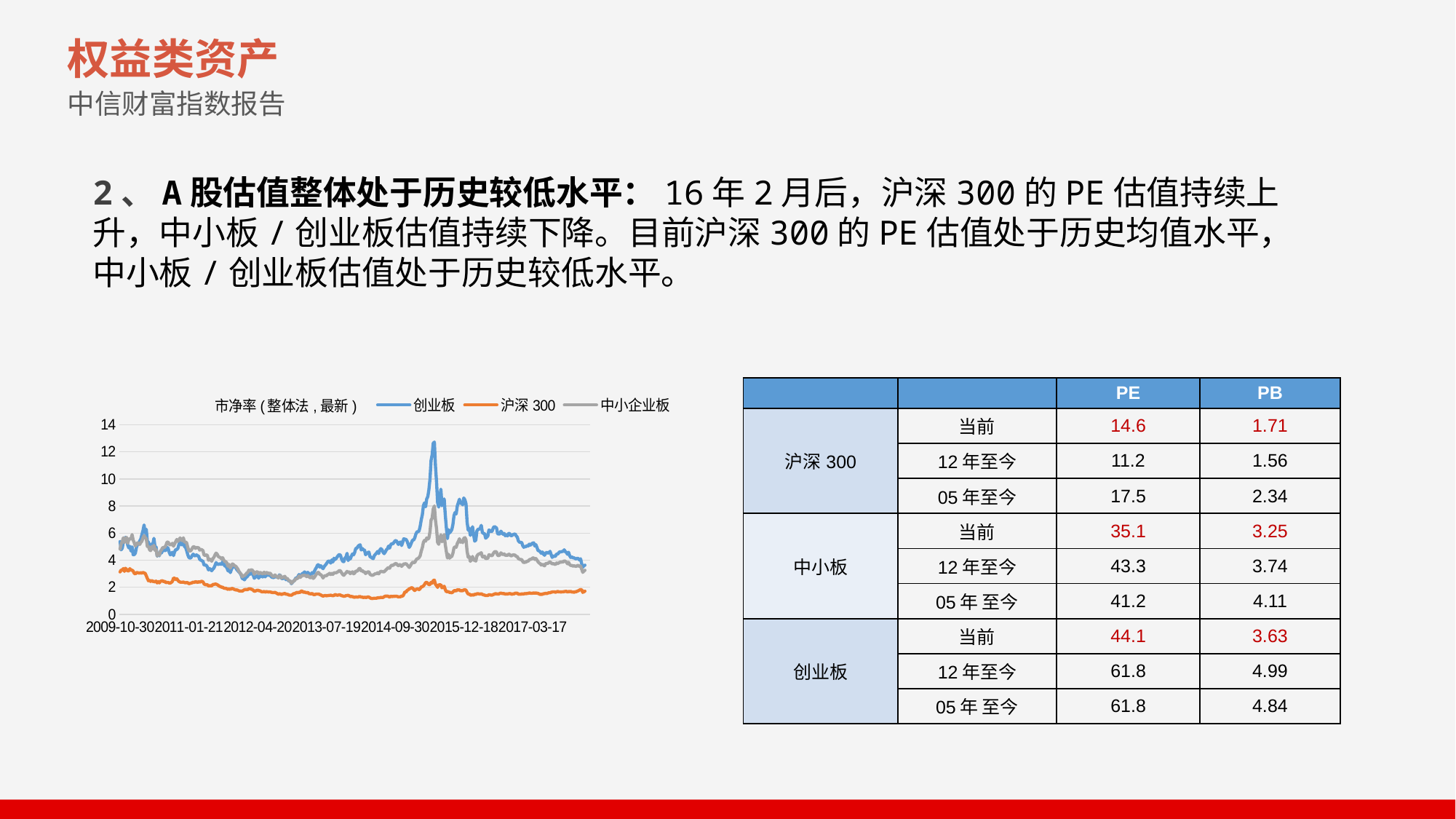

权益类资产
中信财富指数报告
2、A股估值整体处于历史较低水平：16年2月后，沪深300的PE估值持续上升，中小板/创业板估值持续下降。目前沪深300的PE估值处于历史均值水平，中小板/创业板估值处于历史较低水平。
|  |  | PE | PB |
| --- | --- | --- | --- |
| 沪深300 | 当前 | 14.6 | 1.71 |
|  | 12年至今 | 11.2 | 1.56 |
|  | 05年至今 | 17.5 | 2.34 |
| 中小板 | 当前 | 35.1 | 3.25 |
|  | 12年至今 | 43.3 | 3.74 |
|  | 05年 至今 | 41.2 | 4.11 |
| 创业板 | 当前 | 44.1 | 3.63 |
|  | 12年至今 | 61.8 | 4.99 |
|  | 05年 至今 | 61.8 | 4.84 |

### Chart: 市净率(整体法,最新)

| Category | 创业板 | 沪深300 | 中小企业板 |
|---|---|---|---|
| 2009-10-30 | 5.37 | 3.13 | 4.82 |
| 2009-11-06 | 4.76 | 3.27 | 5.2 |
| 2009-11-13 | 4.88 | 3.26 | 5.37 |
| 2009-11-20 | 5.35 | 3.38 | 5.65 |
| 2009-11-27 | 5.52 | 3.17 | 5.3 |
| 2009-12-04 | 5.68 | 3.4 | 5.64 |
| 2009-12-11 | 5.59 | 3.31 | 5.67 |
| 2009-12-18 | 5.11 | 3.2 | 5.25 |
| 2009-12-25 | 4.91 | 3.21 | 5.5 |
| 2009-12-31 | 5.02 | 3.37 | 5.59 |
| 2010-01-08 | 4.67 | 3.26 | 5.57 |
| 2010-01-15 | 4.98 | 3.26 | 5.88 |
| 2010-01-22 | 4.4 | 3.19 | 5.48 |
| 2010-01-29 | 4.41 | 3.03 | 5.29 |
| 2010-02-05 | 4.52 | 2.98 | 5.04 |
| 2010-02-12 | 4.94 | 3.08 | 5.15 |
| 2010-02-26 | 5.15 | 3.08 | 5.28 |
| 2010-03-05 | 5.2 | 3.05 | 5.23 |
| 2010-03-12 | 5.42 | 3.05 | 5.16 |
| 2010-03-19 | 5.56 | 3.08 | 5.3 |
| 2010-03-26 | 5.88 | 3.03 | 5.4 |
| 2010-04-02 | 6.17 | 3.1 | 5.62 |
| 2010-04-09 | 6.6 | 3.05 | 5.81 |
| 2010-04-16 | 6.0 | 3.03 | 5.65 |
| 2010-04-23 | 6.28 | 2.85 | 5.59 |
| 2010-04-30 | 5.37 | 2.65 | 5.01 |
| 2010-05-07 | 5.33 | 2.48 | 5.02 |
| 2010-05-14 | 4.94 | 2.51 | 4.77 |
| 2010-05-21 | 4.9 | 2.43 | 4.7 |
| 2010-05-28 | 5.19 | 2.5 | 5.0 |
| 2010-06-04 | 5.14 | 2.43 | 4.83 |
| 2010-06-11 | 5.61 | 2.43 | 5.09 |
| 2010-06-18 | 4.99 | 2.39 | 4.73 |
| 2010-06-25 | 4.99 | 2.45 | 4.79 |
| 2010-07-02 | 4.29 | 2.32 | 4.31 |
| 2010-07-09 | 4.52 | 2.42 | 4.49 |
| 2010-07-16 | 4.32 | 2.32 | 4.36 |
| 2010-07-23 | 4.64 | 2.43 | 4.65 |
| 2010-07-30 | 4.53 | 2.47 | 4.77 |
| 2010-08-06 | 4.75 | 2.47 | 4.92 |
| 2010-08-13 | 4.74 | 2.41 | 4.93 |
| 2010-08-20 | 4.69 | 2.44 | 4.97 |
| 2010-08-27 | 4.74 | 2.34 | 5.08 |
| 2010-09-03 | 4.94 | 2.36 | 5.32 |
| 2010-09-10 | 4.89 | 2.36 | 5.34 |
| 2010-09-17 | 4.59 | 2.31 | 5.18 |
| 2010-09-21 | 4.39 | 2.31 | 5.11 |
| 2010-09-30 | 4.49 | 2.36 | 5.17 |
| 2010-10-08 | 4.58 | 2.44 | 5.24 |
| 2010-10-15 | 4.34 | 2.68 | 5.03 |
| 2010-10-22 | 4.62 | 2.66 | 5.21 |
| 2010-10-29 | 4.78 | 2.57 | 5.36 |
| 2010-11-05 | 4.78 | 2.63 | 5.53 |
| 2010-11-12 | 4.87 | 2.51 | 5.38 |
| 2010-11-19 | 5.18 | 2.42 | 5.49 |
| 2010-11-26 | 5.36 | 2.38 | 5.64 |
| 2010-12-03 | 5.14 | 2.37 | 5.49 |
| 2010-12-10 | 5.14 | 2.37 | 5.44 |
| 2010-12-17 | 5.39 | 2.38 | 5.65 |
| 2010-12-24 | 5.01 | 2.35 | 5.33 |
| 2010-12-31 | 4.95 | 2.32 | 5.34 |
| 2011-01-07 | 4.72 | 2.35 | 5.28 |
| 2011-01-14 | 4.41 | 2.33 | 4.96 |
| 2011-01-21 | 4.21 | 2.26 | 4.7 |
| 2011-01-28 | 4.15 | 2.28 | 4.67 |
| 2011-02-01 | 4.18 | 2.31 | 4.71 |
| 2011-02-11 | 4.34 | 2.33 | 4.86 |
| 2011-02-18 | 4.44 | 2.38 | 4.99 |
| 2011-02-25 | 4.36 | 2.35 | 4.98 |
| 2011-03-04 | 4.3 | 2.41 | 4.87 |
| 2011-03-11 | 4.39 | 2.39 | 4.94 |
| 2011-03-18 | 4.33 | 2.35 | 4.91 |
| 2011-03-25 | 4.29 | 2.41 | 4.93 |
| 2011-04-01 | 4.05 | 2.37 | 4.74 |
| 2011-04-08 | 4.0 | 2.42 | 4.79 |
| 2011-04-15 | 3.96 | 2.44 | 4.76 |
| 2011-04-22 | 3.91 | 2.39 | 4.7 |
| 2011-04-29 | 3.63 | 2.24 | 4.36 |
| 2011-05-06 | 3.64 | 2.19 | 4.36 |
| 2011-05-13 | 3.62 | 2.19 | 4.38 |
| 2011-05-20 | 3.5 | 2.18 | 4.36 |
| 2011-05-27 | 3.28 | 2.09 | 3.99 |
| 2011-06-03 | 3.38 | 2.11 | 4.08 |
| 2011-06-10 | 3.3 | 2.11 | 4.03 |
| 2011-06-17 | 3.22 | 2.1 | 3.92 |
| 2011-06-24 | 3.34 | 2.2 | 4.11 |
| 2011-07-01 | 3.42 | 2.21 | 4.21 |
| 2011-07-08 | 3.61 | 2.23 | 4.39 |
| 2011-07-15 | 3.82 | 2.23 | 4.52 |
| 2011-07-22 | 3.71 | 2.19 | 4.43 |
| 2011-07-29 | 3.68 | 2.14 | 4.27 |
| 2011-08-05 | 3.72 | 2.07 | 4.22 |
| 2011-08-12 | 3.72 | 2.05 | 4.19 |
| 2011-08-19 | 3.69 | 2.0 | 4.09 |
| 2011-08-26 | 3.89 | 2.0 | 4.18 |
| 2011-09-02 | 3.71 | 1.94 | 4.0 |
| 2011-09-09 | 3.57 | 1.92 | 3.9 |
| 2011-09-16 | 3.54 | 1.92 | 3.88 |
| 2011-09-23 | 3.41 | 1.88 | 3.77 |
| 2011-09-30 | 3.2 | 1.84 | 3.55 |
| 2011-10-14 | 3.37 | 1.9 | 3.68 |
| 2011-10-21 | 3.08 | 1.83 | 3.41 |
| 2011-10-28 | 3.31 | 1.9 | 3.59 |
| 2011-11-04 | 3.5 | 1.91 | 3.72 |
| 2011-11-11 | 3.54 | 1.87 | 3.67 |
| 2011-11-18 | 3.5 | 1.83 | 3.58 |
| 2011-11-25 | 3.45 | 1.8 | 3.55 |
| 2011-12-02 | 3.3 | 1.8 | 3.45 |
| 2011-12-09 | 3.21 | 1.78 | 3.33 |
| 2011-12-16 | 3.12 | 1.73 | 3.16 |
| 2011-12-23 | 3.03 | 1.72 | 3.05 |
| 2011-12-30 | 2.89 | 1.72 | 2.96 |
| 2012-01-06 | 2.64 | 1.71 | 2.77 |
| 2012-01-13 | 2.63 | 1.77 | 2.85 |
| 2012-01-20 | 2.55 | 1.82 | 2.86 |
| 2012-02-03 | 2.68 | 1.83 | 2.94 |
| 2012-02-10 | 2.75 | 1.83 | 3.04 |
| 2012-02-17 | 2.83 | 1.83 | 3.1 |
| 2012-02-24 | 3.02 | 1.88 | 3.26 |
| 2012-03-02 | 2.96 | 1.89 | 3.21 |
| 2012-03-09 | 3.05 | 1.86 | 3.29 |
| 2012-03-16 | 3.01 | 1.84 | 3.27 |
| 2012-03-23 | 2.89 | 1.78 | 3.18 |
| 2012-03-30 | 2.66 | 1.7 | 2.96 |
| 2012-04-06 | 2.75 | 1.72 | 3.07 |
| 2012-04-13 | 2.82 | 1.76 | 3.13 |
| 2012-04-20 | 2.87 | 1.79 | 3.14 |
| 2012-04-27 | 2.67 | 1.75 | 2.99 |
| 2012-05-04 | 2.79 | 1.74 | 3.09 |
| 2012-05-11 | 2.83 | 1.7 | 3.07 |
| 2012-05-18 | 2.79 | 1.66 | 3.01 |
| 2012-05-25 | 2.75 | 1.66 | 2.99 |
| 2012-06-01 | 2.86 | 1.69 | 3.11 |
| 2012-06-08 | 2.77 | 1.64 | 3.0 |
| 2012-06-15 | 2.9 | 1.68 | 3.1 |
| 2012-06-21 | 2.92 | 1.66 | 3.06 |
| 2012-06-29 | 2.87 | 1.65 | 3.0 |
| 2012-07-06 | 2.93 | 1.66 | 3.05 |
| 2012-07-13 | 2.82 | 1.64 | 2.99 |
| 2012-07-20 | 2.74 | 1.62 | 2.88 |
| 2012-07-27 | 2.72 | 1.6 | 2.81 |
| 2012-08-03 | 2.71 | 1.61 | 2.78 |
| 2012-08-10 | 2.83 | 1.62 | 2.91 |
| 2012-08-17 | 2.74 | 1.58 | 2.8 |
| 2012-08-24 | 2.79 | 1.54 | 2.79 |
| 2012-08-31 | 2.71 | 1.47 | 2.68 |
| 2012-09-07 | 2.91 | 1.52 | 2.87 |
| 2012-09-14 | 2.86 | 1.51 | 2.86 |
| 2012-09-21 | 2.64 | 1.46 | 2.68 |
| 2012-09-28 | 2.64 | 1.51 | 2.73 |
| 2012-10-12 | 2.7 | 1.52 | 2.77 |
| 2012-10-19 | 2.72 | 1.54 | 2.8 |
| 2012-10-26 | 2.56 | 1.49 | 2.64 |
| 2012-11-02 | 2.62 | 1.48 | 2.67 |
| 2012-11-09 | 2.51 | 1.46 | 2.56 |
| 2012-11-16 | 2.45 | 1.42 | 2.47 |
| 2012-11-23 | 2.46 | 1.42 | 2.46 |
| 2012-11-30 | 2.26 | 1.41 | 2.29 |
| 2012-12-07 | 2.37 | 1.46 | 2.38 |
| 2012-12-14 | 2.45 | 1.53 | 2.46 |
| 2012-12-21 | 2.53 | 1.52 | 2.5 |
| 2012-12-28 | 2.68 | 1.58 | 2.63 |
| 2013-01-04 | 2.69 | 1.62 | 2.63 |
| 2013-01-11 | 2.78 | 1.59 | 2.68 |
| 2013-01-18 | 2.94 | 1.63 | 2.84 |
| 2013-01-25 | 2.82 | 1.62 | 2.72 |
| 2013-02-01 | 2.88 | 1.72 | 2.8 |
| 2013-02-08 | 3.01 | 1.71 | 2.88 |
| 2013-02-22 | 3.03 | 1.62 | 2.86 |
| 2013-03-01 | 3.13 | 1.65 | 2.89 |
| 2013-03-08 | 3.07 | 1.61 | 2.85 |
| 2013-03-15 | 3.0 | 1.59 | 2.78 |
| 2013-03-22 | 3.1 | 1.62 | 2.86 |
| 2013-03-29 | 3.01 | 1.53 | 2.78 |
| 2013-04-03 | 2.93 | 1.52 | 2.71 |
| 2013-04-12 | 2.95 | 1.51 | 2.71 |
| 2013-04-19 | 3.08 | 1.54 | 2.8 |
| 2013-04-26 | 3.02 | 1.47 | 2.65 |
| 2013-05-03 | 3.17 | 1.45 | 2.73 |
| 2013-05-10 | 3.34 | 1.48 | 2.85 |
| 2013-05-17 | 3.46 | 1.5 | 2.97 |
| 2013-05-24 | 3.65 | 1.5 | 3.08 |
| 2013-05-31 | 3.65 | 1.5 | 3.1 |
| 2013-06-07 | 3.49 | 1.46 | 2.94 |
| 2013-06-14 | 3.59 | 1.43 | 2.93 |
| 2013-06-21 | 3.46 | 1.38 | 2.83 |
| 2013-06-28 | 3.37 | 1.35 | 2.68 |
| 2013-07-05 | 3.52 | 1.37 | 2.81 |
| 2013-07-12 | 3.62 | 1.4 | 2.85 |
| 2013-07-19 | 3.72 | 1.37 | 2.84 |
| 2013-07-26 | 3.85 | 1.38 | 2.92 |
| 2013-08-02 | 3.94 | 1.39 | 2.96 |
| 2013-08-09 | 3.91 | 1.4 | 3.03 |
| 2013-08-16 | 3.78 | 1.41 | 2.94 |
| 2013-08-23 | 4.02 | 1.39 | 3.02 |
| 2013-08-30 | 3.86 | 1.37 | 2.95 |
| 2013-09-06 | 4.14 | 1.39 | 3.06 |
| 2013-09-13 | 4.04 | 1.46 | 3.07 |
| 2013-09-18 | 4.12 | 1.43 | 3.07 |
| 2013-09-27 | 4.24 | 1.41 | 3.11 |
| 2013-09-30 | 4.35 | 1.42 | 3.16 |
| 2013-10-11 | 4.42 | 1.45 | 3.24 |
| 2013-10-18 | 4.35 | 1.42 | 3.2 |
| 2013-10-25 | 4.09 | 1.38 | 3.07 |
| 2013-11-01 | 3.91 | 1.36 | 2.94 |
| 2013-11-08 | 3.89 | 1.33 | 2.88 |
| 2013-11-15 | 4.14 | 1.34 | 2.98 |
| 2013-11-22 | 4.22 | 1.38 | 3.06 |
| 2013-11-29 | 4.5 | 1.39 | 3.17 |
| 2013-12-06 | 3.97 | 1.4 | 3.08 |
| 2013-12-13 | 4.19 | 1.37 | 3.13 |
| 2013-12-20 | 4.09 | 1.31 | 3.0 |
| 2013-12-27 | 4.3 | 1.32 | 3.08 |
| 2014-01-03 | 4.46 | 1.31 | 3.14 |
| 2014-01-10 | 4.39 | 1.27 | 2.99 |
| 2014-01-17 | 4.57 | 1.26 | 3.04 |
| 2014-01-24 | 4.87 | 1.29 | 3.2 |
| 2014-01-30 | 4.88 | 1.27 | 3.18 |
| 2014-02-07 | 5.01 | 1.27 | 3.24 |
| 2014-02-14 | 5.09 | 1.31 | 3.39 |
| 2014-02-21 | 5.13 | 1.31 | 3.37 |
| 2014-02-28 | 4.75 | 1.27 | 3.21 |
| 2014-03-07 | 4.86 | 1.27 | 3.24 |
| 2014-03-14 | 4.76 | 1.24 | 3.12 |
| 2014-03-21 | 4.75 | 1.26 | 3.15 |
| 2014-03-28 | 4.4 | 1.25 | 3.01 |
| 2014-04-04 | 4.49 | 1.25 | 3.08 |
| 2014-04-11 | 4.55 | 1.29 | 3.13 |
| 2014-04-18 | 4.6 | 1.27 | 3.14 |
| 2014-04-25 | 4.26 | 1.22 | 2.96 |
| 2014-04-30 | 4.22 | 1.18 | 2.91 |
| 2014-05-09 | 4.16 | 1.17 | 2.88 |
| 2014-05-16 | 4.11 | 1.18 | 2.9 |
| 2014-05-23 | 4.34 | 1.19 | 2.96 |
| 2014-05-30 | 4.43 | 1.19 | 3.0 |
| 2014-06-06 | 4.52 | 1.19 | 3.0 |
| 2014-06-13 | 4.64 | 1.22 | 3.07 |
| 2014-06-20 | 4.49 | 1.22 | 2.99 |
| 2014-06-27 | 4.74 | 1.23 | 3.1 |
| 2014-07-04 | 4.85 | 1.25 | 3.18 |
| 2014-07-11 | 4.77 | 1.24 | 3.16 |
| 2014-07-18 | 4.58 | 1.25 | 3.14 |
| 2014-07-25 | 4.48 | 1.3 | 3.14 |
| 2014-08-01 | 4.6 | 1.34 | 3.23 |
| 2014-08-08 | 4.76 | 1.34 | 3.31 |
| 2014-08-15 | 4.83 | 1.35 | 3.39 |
| 2014-08-22 | 5.03 | 1.32 | 3.46 |
| 2014-08-29 | 4.89 | 1.27 | 3.4 |
| 2014-09-05 | 5.14 | 1.33 | 3.56 |
| 2014-09-12 | 5.22 | 1.32 | 3.63 |
| 2014-09-19 | 5.2 | 1.32 | 3.61 |
| 2014-09-26 | 5.31 | 1.33 | 3.67 |
| 2014-09-30 | 5.42 | 1.33 | 3.73 |
| 2014-10-10 | 5.45 | 1.34 | 3.76 |
| 2014-10-17 | 5.32 | 1.32 | 3.66 |
| 2014-10-24 | 5.16 | 1.29 | 3.59 |
| 2014-10-31 | 5.29 | 1.3 | 3.67 |
| 2014-11-07 | 5.34 | 1.3 | 3.65 |
| 2014-11-14 | 5.08 | 1.35 | 3.54 |
| 2014-11-21 | 5.31 | 1.34 | 3.63 |
| 2014-11-28 | 5.58 | 1.47 | 3.72 |
| 2014-12-05 | 5.54 | 1.66 | 3.72 |
| 2014-12-12 | 5.54 | 1.64 | 3.74 |
| 2014-12-19 | 5.4 | 1.76 | 3.66 |
| 2014-12-26 | 5.17 | 1.81 | 3.56 |
| 2014-12-31 | 4.94 | 1.88 | 3.46 |
| 2015-01-09 | 5.08 | 1.91 | 3.58 |
| 2015-01-16 | 5.28 | 1.97 | 3.72 |
| 2015-01-23 | 5.48 | 1.94 | 3.84 |
| 2015-01-30 | 5.49 | 1.84 | 3.83 |
| 2015-02-06 | 5.63 | 1.76 | 3.82 |
| 2015-02-13 | 5.91 | 1.84 | 3.98 |
| 2015-02-17 | 6.08 | 1.86 | 4.09 |
| 2015-02-27 | 6.1 | 1.89 | 4.12 |
| 2015-03-06 | 6.15 | 1.82 | 4.19 |
| 2015-03-13 | 6.5 | 1.9 | 4.32 |
| 2015-03-20 | 6.99 | 2.03 | 4.68 |
| 2015-03-27 | 7.36 | 2.04 | 4.93 |
| 2015-04-03 | 8.03 | 2.1 | 5.32 |
| 2015-04-10 | 8.23 | 2.2 | 5.46 |
| 2015-04-17 | 7.94 | 2.34 | 5.4 |
| 2015-04-24 | 8.52 | 2.36 | 5.64 |
| 2015-04-30 | 8.69 | 2.29 | 5.55 |
| 2015-05-08 | 9.2 | 2.18 | 5.63 |
| 2015-05-15 | 10.0 | 2.21 | 6.11 |
| 2015-05-22 | 11.37 | 2.36 | 6.96 |
| 2015-05-29 | 11.78 | 2.3 | 7.11 |
| 2015-06-05 | 12.63 | 2.49 | 7.78 |
| 2015-06-12 | 12.72 | 2.53 | 8.0 |
| 2015-06-19 | 10.95 | 2.22 | 6.96 |
| 2015-06-26 | 9.78 | 2.12 | 6.33 |
| 2015-07-03 | 8.26 | 1.99 | 5.32 |
| 2015-07-10 | 7.92 | 2.19 | 5.17 |
| 2015-07-17 | 8.62 | 2.17 | 5.57 |
| 2015-07-24 | 9.24 | 2.18 | 5.87 |
| 2015-07-31 | 8.02 | 1.96 | 5.36 |
| 2015-08-07 | 8.16 | 1.99 | 5.53 |
| 2015-08-14 | 8.52 | 2.07 | 5.88 |
| 2015-08-21 | 7.35 | 1.83 | 5.15 |
| 2015-08-28 | 6.42 | 1.67 | 4.64 |
| 2015-09-02 | 5.59 | 1.68 | 4.16 |
| 2015-09-11 | 6.25 | 1.66 | 4.43 |
| 2015-09-18 | 6.01 | 1.62 | 4.15 |
| 2015-09-25 | 6.12 | 1.61 | 4.23 |
| 2015-09-30 | 6.26 | 1.59 | 4.28 |
| 2015-10-09 | 6.63 | 1.65 | 4.51 |
| 2015-10-16 | 7.29 | 1.74 | 4.9 |
| 2015-10-23 | 7.52 | 1.76 | 4.99 |
| 2015-10-30 | 7.41 | 1.72 | 4.95 |
| 2015-11-06 | 8.0 | 1.82 | 5.22 |
| 2015-11-13 | 8.25 | 1.8 | 5.38 |
| 2015-11-20 | 8.5 | 1.81 | 5.58 |
| 2015-11-27 | 8.19 | 1.72 | 5.32 |
| 2015-12-04 | 8.26 | 1.77 | 5.42 |
| 2015-12-11 | 8.08 | 1.73 | 5.29 |
| 2015-12-18 | 8.59 | 1.8 | 5.61 |
| 2015-12-25 | 8.44 | 1.82 | 5.66 |
| 2015-12-31 | 8.16 | 1.78 | 5.5 |
| 2016-01-08 | 6.82 | 1.62 | 4.66 |
| 2016-01-15 | 6.22 | 1.5 | 4.22 |
| 2016-01-22 | 6.36 | 1.5 | 4.27 |
| 2016-01-29 | 5.83 | 1.42 | 3.91 |
| 2016-02-05 | 6.08 | 1.42 | 4.04 |
| 2016-02-19 | 6.47 | 1.45 | 4.27 |
| 2016-02-26 | 5.85 | 1.41 | 4.0 |
| 2016-03-04 | 5.4 | 1.49 | 3.99 |
| 2016-03-11 | 5.48 | 1.46 | 3.93 |
| 2016-03-18 | 6.15 | 1.52 | 4.3 |
| 2016-03-25 | 6.28 | 1.52 | 4.41 |
| 2016-04-01 | 6.29 | 1.51 | 4.46 |
| 2016-04-08 | 6.36 | 1.49 | 4.49 |
| 2016-04-15 | 6.57 | 1.52 | 4.55 |
| 2016-04-22 | 6.04 | 1.47 | 4.25 |
| 2016-04-29 | 5.97 | 1.44 | 4.22 |
| 2016-05-06 | 5.97 | 1.42 | 4.3 |
| 2016-05-13 | 5.62 | 1.39 | 4.11 |
| 2016-05-20 | 5.69 | 1.39 | 4.13 |
| 2016-05-27 | 5.78 | 1.39 | 4.14 |
| 2016-06-03 | 6.22 | 1.45 | 4.4 |
| 2016-06-08 | 6.19 | 1.44 | 4.37 |
| 2016-06-17 | 6.1 | 1.42 | 4.34 |
| 2016-06-24 | 6.15 | 1.42 | 4.33 |
| 2016-07-01 | 6.39 | 1.46 | 4.49 |
| 2016-07-08 | 6.48 | 1.49 | 4.6 |
| 2016-07-15 | 6.43 | 1.53 | 4.64 |
| 2016-07-22 | 6.37 | 1.51 | 4.59 |
| 2016-07-29 | 5.95 | 1.5 | 4.36 |
| 2016-08-05 | 5.93 | 1.5 | 4.33 |
| 2016-08-12 | 5.93 | 1.55 | 4.38 |
| 2016-08-19 | 6.14 | 1.57 | 4.54 |
| 2016-08-26 | 6.02 | 1.54 | 4.45 |
| 2016-09-02 | 5.91 | 1.53 | 4.41 |
| 2016-09-09 | 5.97 | 1.53 | 4.46 |
| 2016-09-14 | 5.8 | 1.49 | 4.34 |
| 2016-09-23 | 5.87 | 1.51 | 4.38 |
| 2016-09-30 | 5.79 | 1.5 | 4.34 |
| 2016-10-14 | 5.97 | 1.52 | 4.44 |
| 2016-10-21 | 5.97 | 1.53 | 4.42 |
| 2016-10-28 | 5.81 | 1.52 | 4.32 |
| 2016-11-04 | 5.81 | 1.48 | 4.33 |
| 2016-11-11 | 5.88 | 1.51 | 4.39 |
| 2016-11-18 | 5.91 | 1.51 | 4.38 |
| 2016-11-25 | 5.94 | 1.56 | 4.37 |
| 2016-12-02 | 5.79 | 1.56 | 4.27 |
| 2016-12-09 | 5.7 | 1.56 | 4.26 |
| 2016-12-16 | 5.42 | 1.49 | 4.11 |
| 2016-12-23 | 5.33 | 1.49 | 4.07 |
| 2016-12-30 | 5.31 | 1.48 | 4.04 |
| 2017-01-06 | 5.31 | 1.51 | 4.05 |
| 2017-01-13 | 5.07 | 1.5 | 3.9 |
| 2017-01-20 | 4.95 | 1.51 | 3.81 |
| 2017-01-26 | 5.01 | 1.53 | 3.86 |
| 2017-02-03 | 4.99 | 1.52 | 3.85 |
| 2017-02-10 | 5.09 | 1.54 | 3.93 |
| 2017-02-17 | 5.04 | 1.55 | 3.92 |
| 2017-02-24 | 5.18 | 1.58 | 4.03 |
| 2017-03-03 | 5.11 | 1.56 | 4.06 |
| 2017-03-10 | 5.19 | 1.55 | 4.08 |
| 2017-03-17 | 5.25 | 1.56 | 4.15 |
| 2017-03-24 | 5.28 | 1.58 | 4.17 |
| 2017-03-31 | 5.04 | 1.56 | 4.05 |
| 2017-04-07 | 5.15 | 1.58 | 4.12 |
| 2017-04-14 | 4.95 | 1.56 | 4.02 |
| 2017-04-21 | 4.7 | 1.55 | 3.88 |
| 2017-04-28 | 4.69 | 1.51 | 3.79 |
| 2017-05-05 | 4.62 | 1.47 | 3.74 |
| 2017-05-12 | 4.5 | 1.48 | 3.64 |
| 2017-05-19 | 4.6 | 1.48 | 3.7 |
| 2017-05-26 | 4.44 | 1.52 | 3.62 |
| 2017-06-02 | 4.36 | 1.53 | 3.58 |
| 2017-06-09 | 4.52 | 1.55 | 3.74 |
| 2017-06-16 | 4.57 | 1.53 | 3.76 |
| 2017-06-23 | 4.52 | 1.57 | 3.76 |
| 2017-06-30 | 4.55 | 1.59 | 3.83 |
| 2017-07-07 | 4.65 | 1.59 | 3.86 |
| 2017-07-14 | 4.41 | 1.63 | 3.8 |
| 2017-07-21 | 4.2 | 1.65 | 3.72 |
| 2017-07-28 | 4.32 | 1.66 | 3.75 |
| 2017-08-04 | 4.28 | 1.66 | 3.71 |
| 2017-08-11 | 4.29 | 1.63 | 3.68 |
| 2017-8-18 | 4.46 | 1.66 | 3.79 |
| 2017-8-25 | 4.44 | 1.69 | 3.74 |
| 2017-9-1 | 4.54 | 1.66 | 3.8 |
| 2017-9-8 | 4.62 | 1.66 | 3.84 |
| 2017-9-15 | 4.61 | 1.65 | 3.85 |
| 2017-9-22 | 4.64 | 1.66 | 3.86 |
| 2017-9-29 | 4.64 | 1.66 | 3.86 |
| 2017-10-13 | 4.76 | 1.68 | 3.96 |
| 2017-10-20 | 4.61 | 1.69 | 3.9 |
| 2017-10-27 | 4.59 | 1.7 | 3.86 |
| 2017-11-3 | 4.43 | 1.65 | 3.73 |
| 2017-11-10 | 4.58 | 1.68 | 3.84 |
| 2017-11-17 | 4.33 | 1.68 | 3.67 |
| 2017-11-24 | 4.2 | 1.69 | 3.61 |
| 2017-12-1 | 4.24 | 1.65 | 3.61 |
| 2017-12-8 | 4.17 | 1.65 | 3.56 |
| 2017-12-15 | 4.17 | 1.63 | 3.58 |
| 2017-12-19 | 4.12 | 1.66 | 3.56 |
| 2017-12-29 | 4.09 | 1.67 | 3.54 |
| 2018-1-5 | 4.14 | 1.71 | 3.6 |
| 2018-1-12 | 4.11 | 1.74 | 3.61 |
| 2018-1-19 | 4.01 | 1.79 | 3.53 |
| 2018-1-26 | 4.1 | 1.83 | 3.56 |
| 2018-2-2 | 3.73 | 1.81 | 3.33 |
| 2018-2-9 | 3.48 | 1.62 | 3.1 |
| 2018-2-14 | 3.57 | 1.66 | 3.19 |
| 2018-2-23 | 3.63 | 1.71 | 3.25 |
18